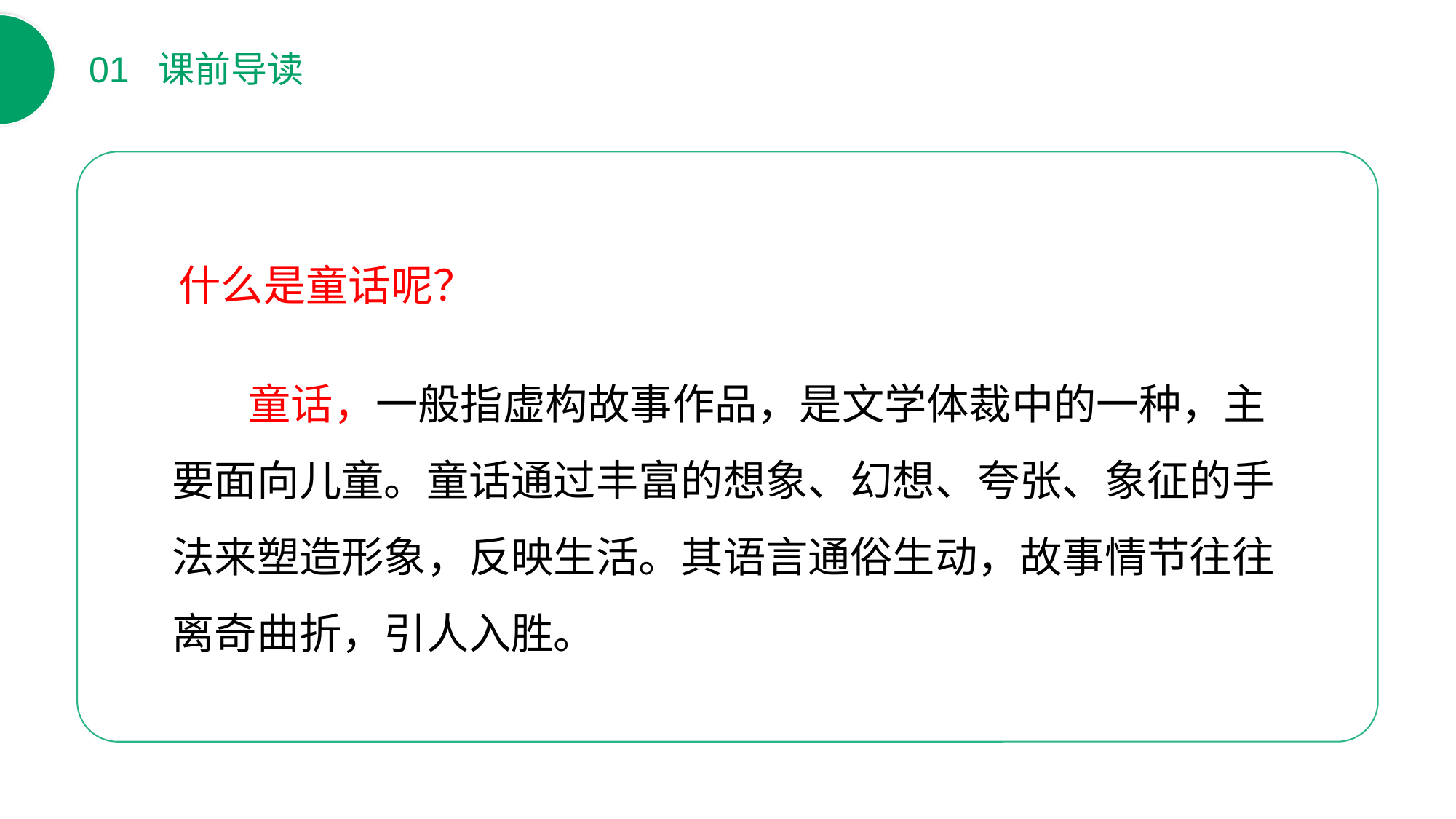

01  课前导读
什么是童话呢？
       童话，一般指虚构故事作品，是文学体裁中的一种，主要面向儿童。童话通过丰富的想象、幻想、夸张、象征的手法来塑造形象，反映生活。其语言通俗生动，故事情节往往离奇曲折，引人入胜。